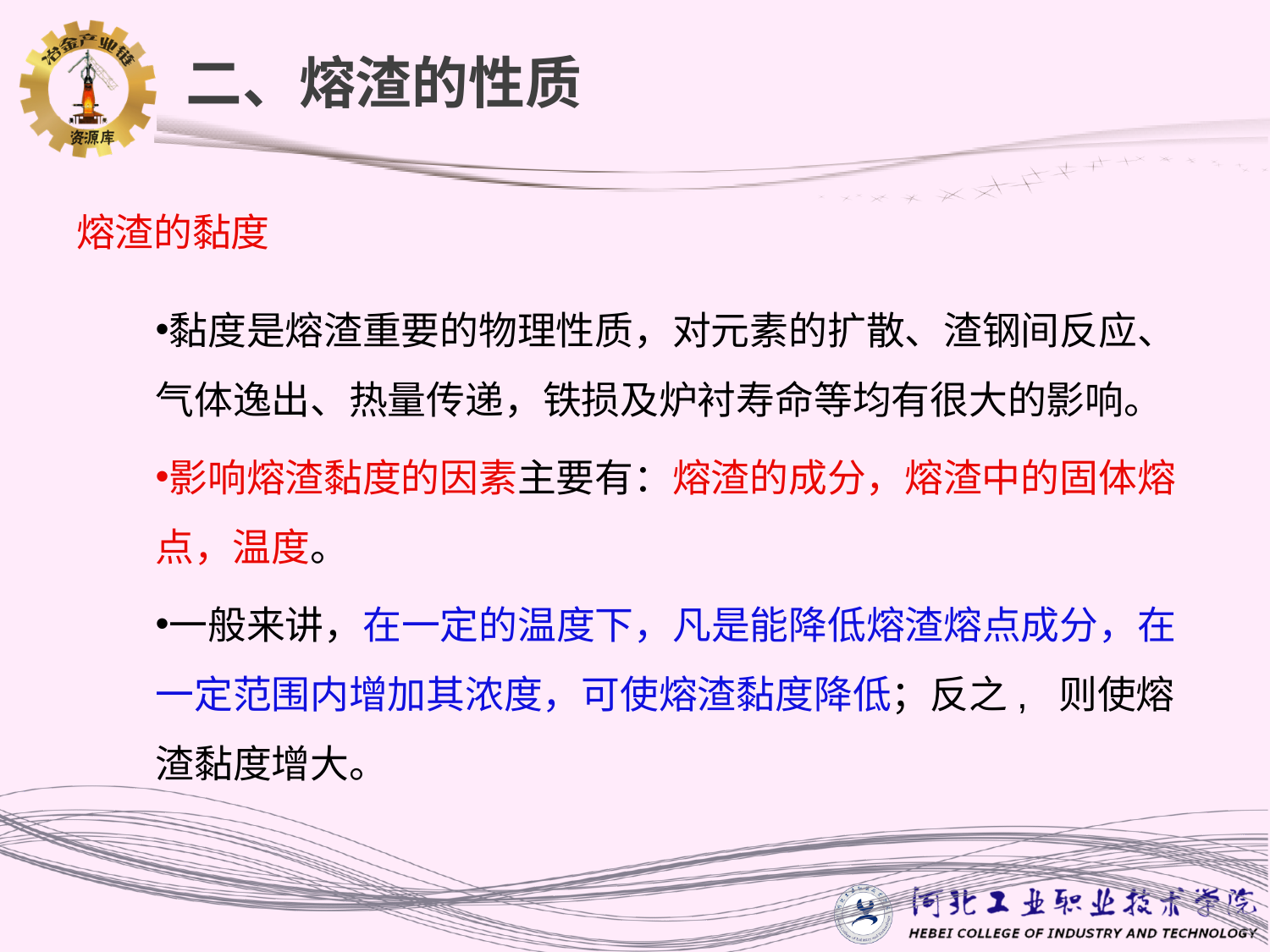

二、熔渣的性质
# 熔渣的黏度
黏度是熔渣重要的物理性质，对元素的扩散、渣钢间反应、气体逸出、热量传递，铁损及炉衬寿命等均有很大的影响。
影响熔渣黏度的因素主要有：熔渣的成分，熔渣中的固体熔点，温度。
一般来讲，在一定的温度下，凡是能降低熔渣熔点成分，在一定范围内增加其浓度，可使熔渣黏度降低；反之,  则使熔渣黏度增大。